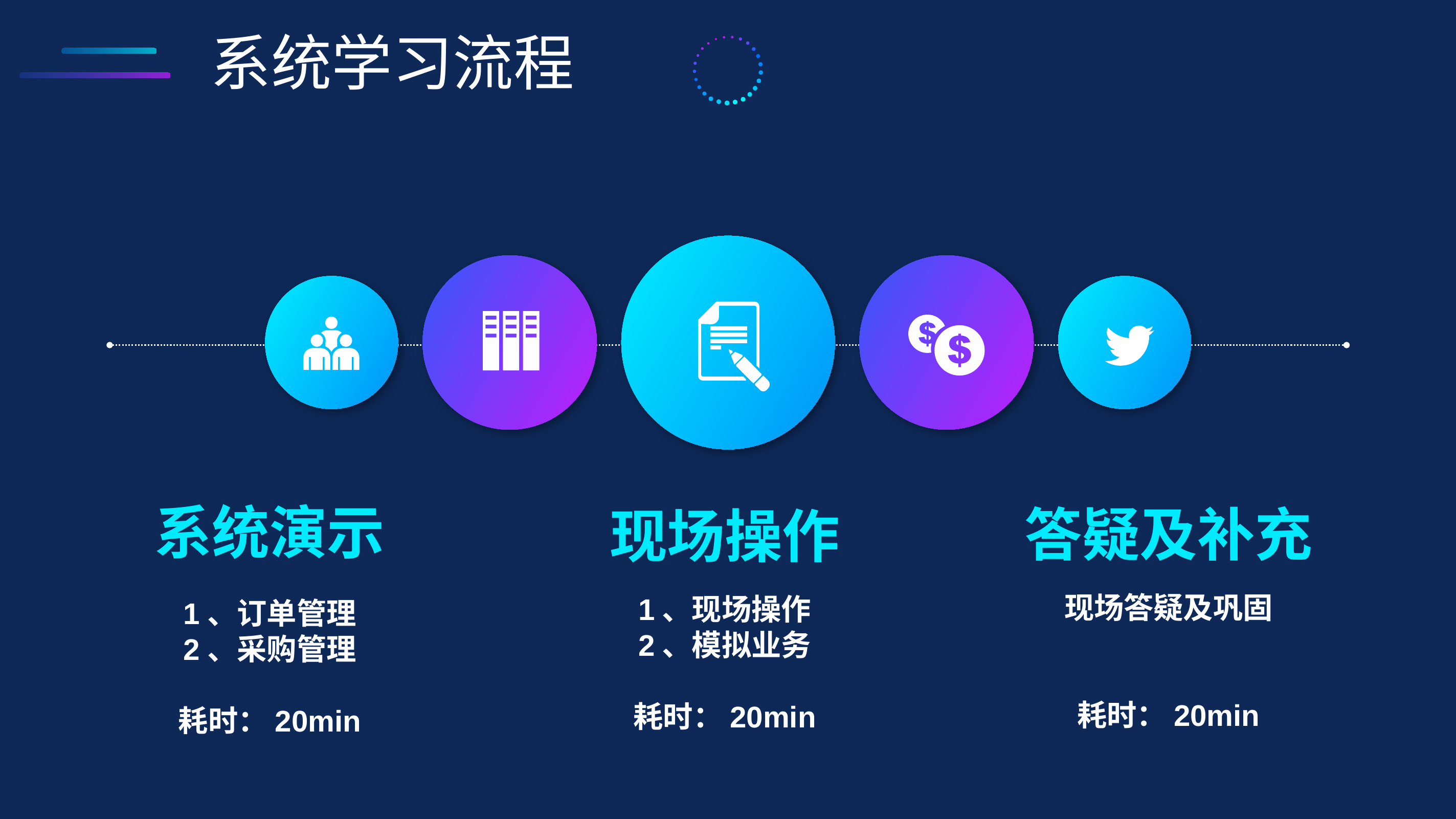

系统学习流程

系统演示

1、订单管理
2、采购管理

耗时：20min
答疑及补充

现场答疑及巩固

耗时：20min
现场操作

1、现场操作
2、模拟业务

耗时：20min